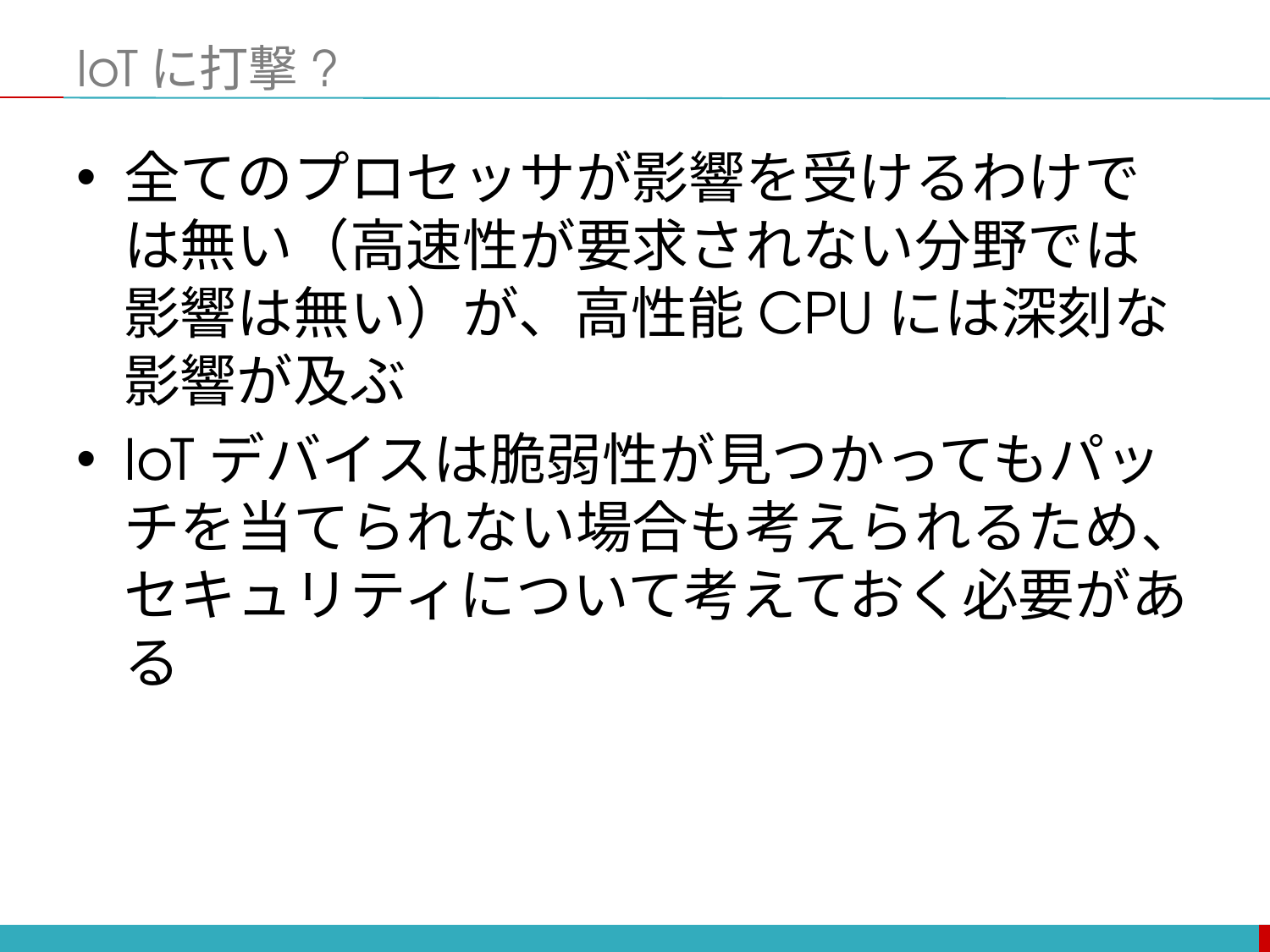

# IoTに打撃?
全てのプロセッサが影響を受けるわけでは無い（高速性が要求されない分野では影響は無い）が、高性能CPUには深刻な影響が及ぶ
IoTデバイスは脆弱性が見つかってもパッチを当てられない場合も考えられるため、セキュリティについて考えておく必要がある